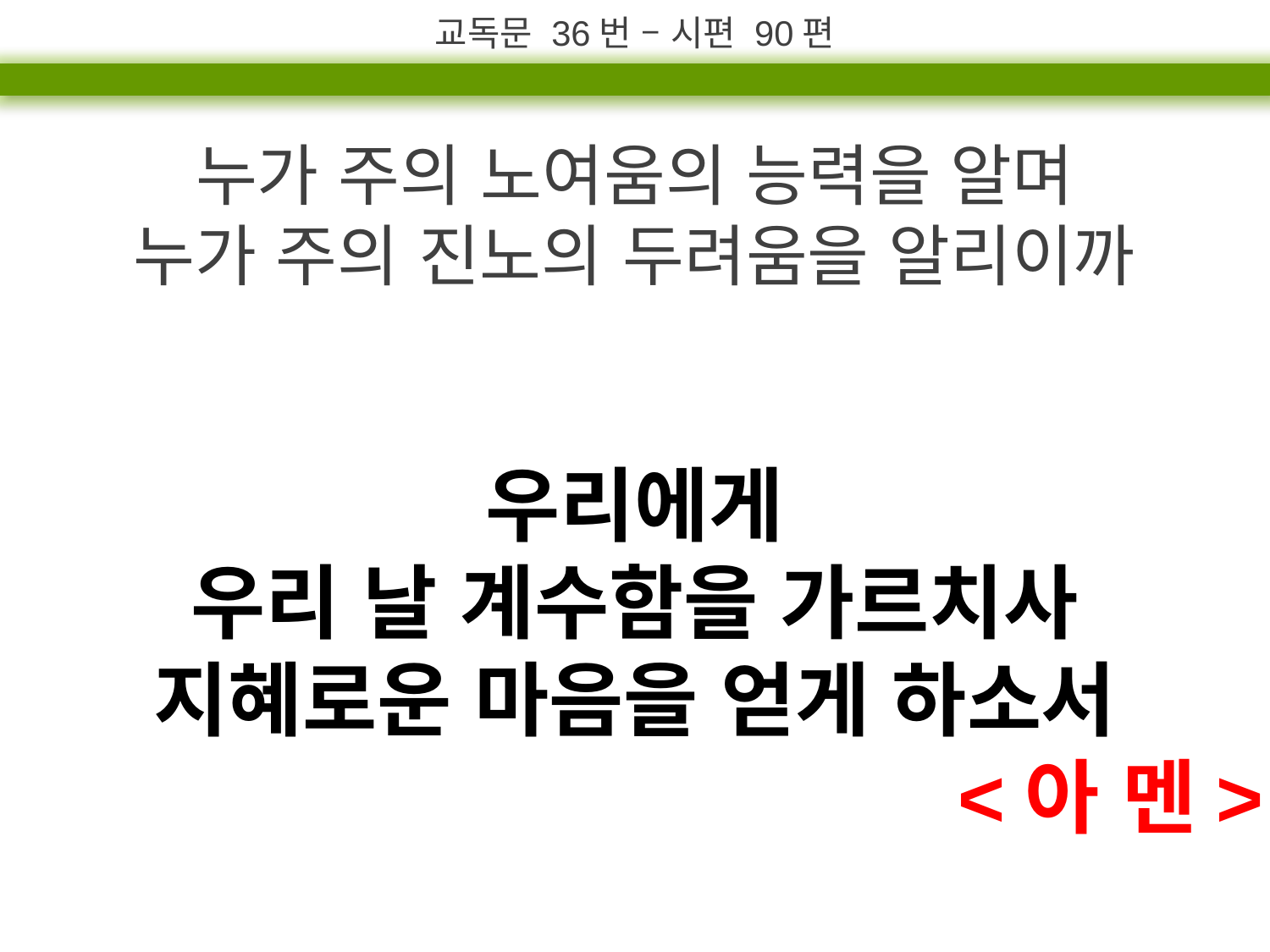

교독문 36번 – 시편 90편

누가 주의 노여움의 능력을 알며
누가 주의 진노의 두려움을 알리이까
우리에게
우리 날 계수함을 가르치사
지혜로운 마음을 얻게 하소서
<아 멘>